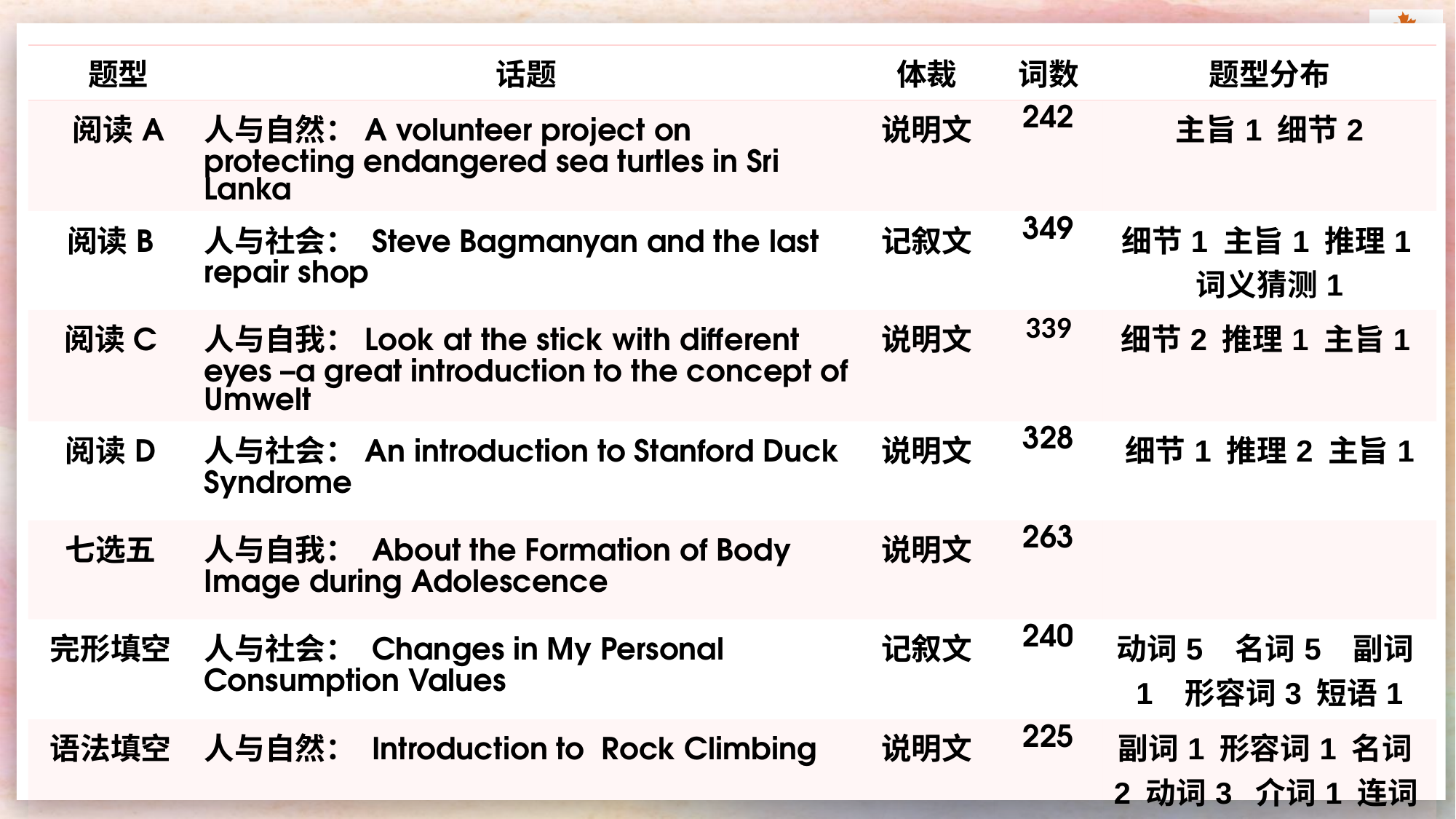

| 题型 | 话题 | 体裁 | 词数 | 题型分布 |
| --- | --- | --- | --- | --- |
| 阅读A | 人与自然：A volunteer project on protecting endangered sea turtles in Sri Lanka | 说明文 | 242 | 主旨1 细节2 |
| 阅读B | 人与社会： Steve Bagmanyan and the last repair shop | 记叙文 | 349 | 细节1 主旨1 推理1词义猜测1 |
| 阅读C | 人与自我：Look at the stick with different eyes –a great introduction to the concept of Umwelt | 说明文 | 339 | 细节2 推理1 主旨1 |
| 阅读D | 人与社会：An introduction to Stanford Duck Syndrome | 说明文 | 328 | 细节1 推理2 主旨1 |
| 七选五 | 人与自我： About the Formation of Body Image during Adolescence | 说明文 | 263 |  |
| 完形填空 | 人与社会： Changes in My Personal Consumption Values | 记叙文 | 240 | 动词5 名词5 副词1 形容词3 短语1 |
| 语法填空 | 人与自然： Introduction to Rock Climbing | 说明文 | 225 | 副词1 形容词1 名词2 动词3 介词1 连词1 冠词1 |